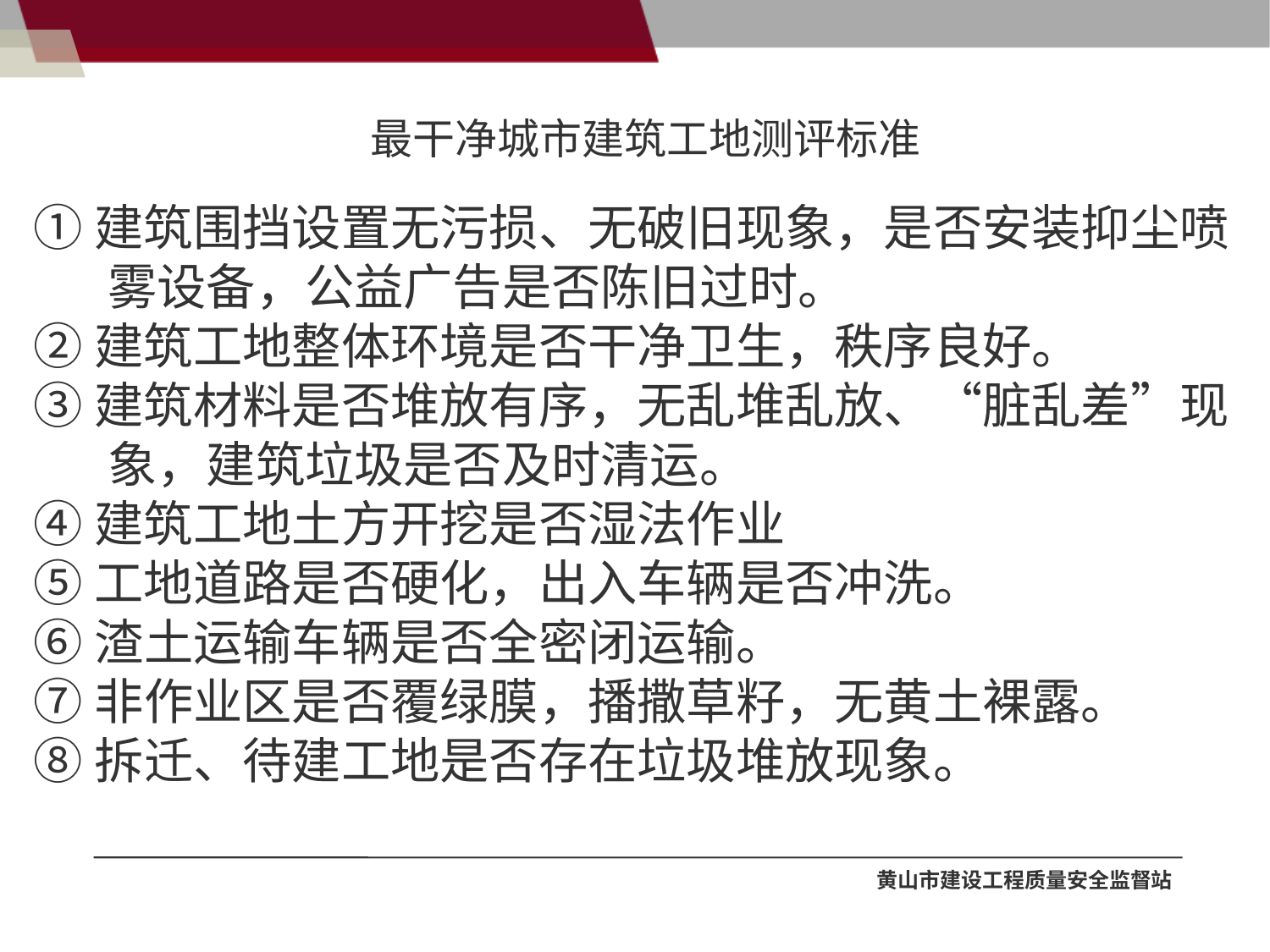

最干净城市建筑工地测评标准
①建筑围挡设置无污损、无破旧现象，是否安装抑尘喷雾设备，公益广告是否陈旧过时。
②建筑工地整体环境是否干净卫生，秩序良好。
③建筑材料是否堆放有序，无乱堆乱放、“脏乱差”现象，建筑垃圾是否及时清运。
④建筑工地土方开挖是否湿法作业
⑤工地道路是否硬化，出入车辆是否冲洗。
⑥渣土运输车辆是否全密闭运输。
⑦非作业区是否覆绿膜，播撒草籽，无黄土裸露。
⑧拆迁、待建工地是否存在垃圾堆放现象。